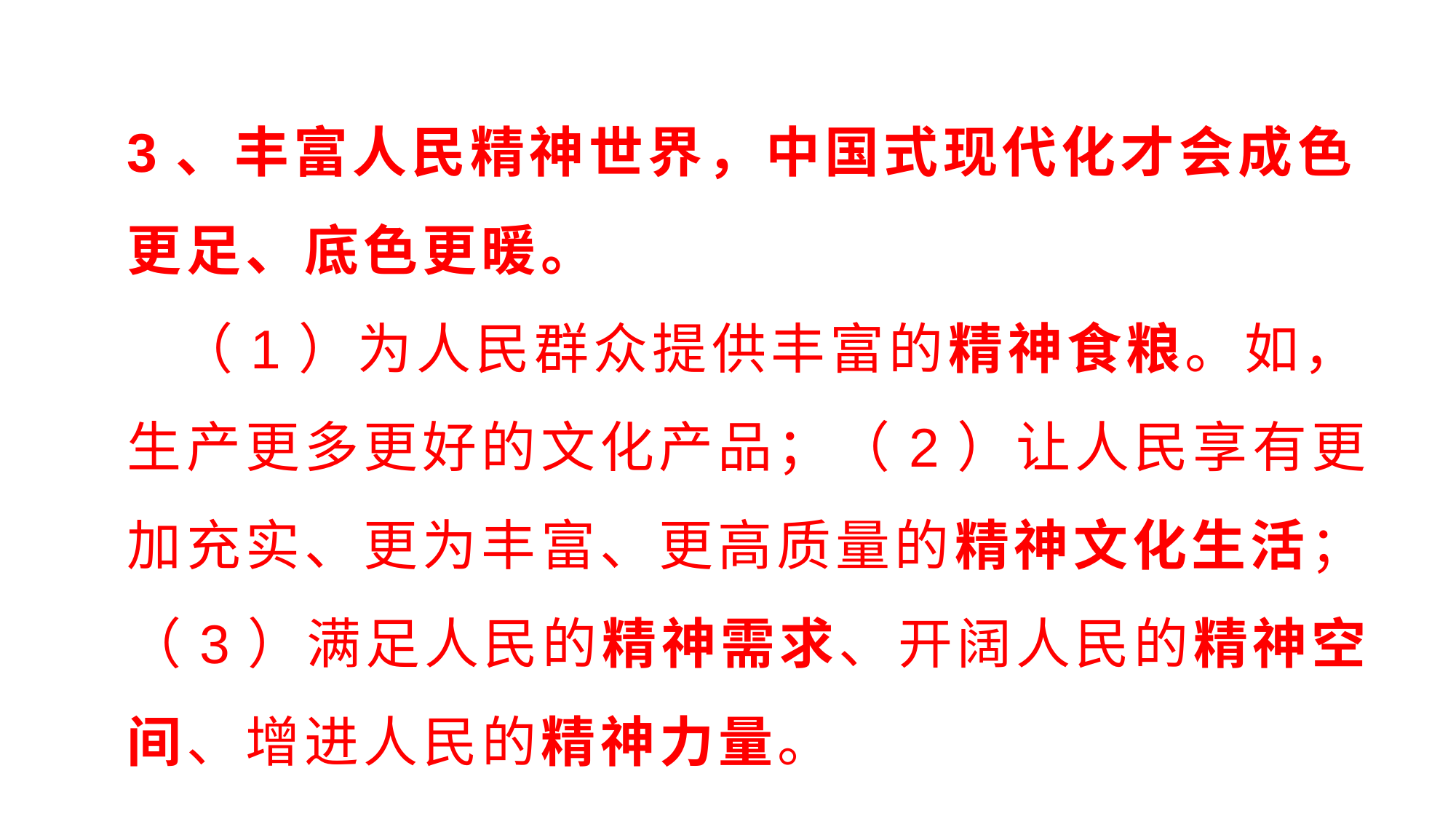

# 3、丰富人民精神世界，中国式现代化才会成色更足、底色更暖。 （1）为人民群众提供丰富的精神食粮。如，生产更多更好的文化产品；（2）让人民享有更加充实、更为丰富、更高质量的精神文化生活；（3）满足人民的精神需求、开阔人民的精神空间、增进人民的精神力量。